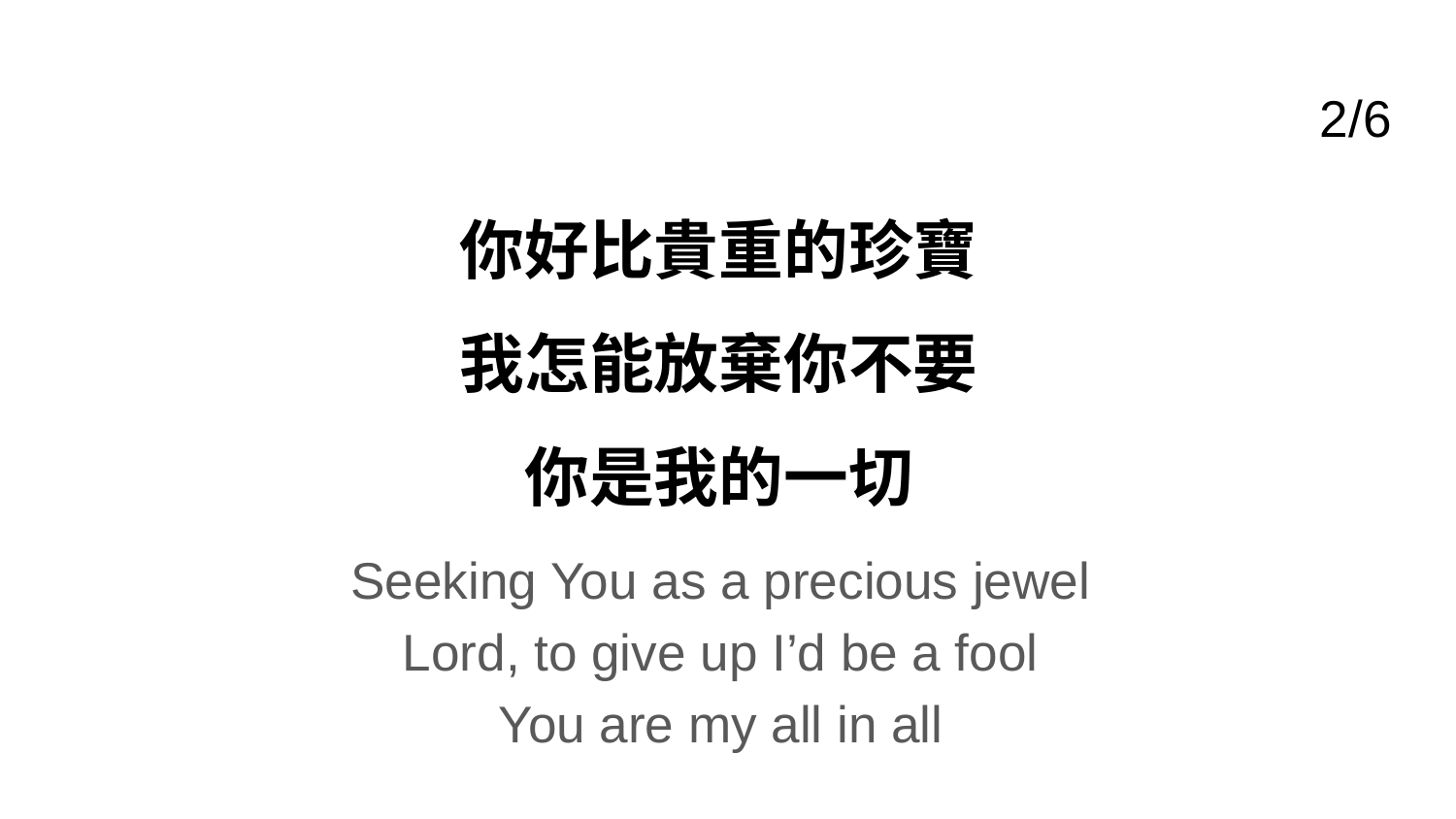

# 2/6
你好比貴重的珍寶
我怎能放棄你不要
你是我的一切
Seeking You as a precious jewel
Lord, to give up I’d be a fool
You are my all in all